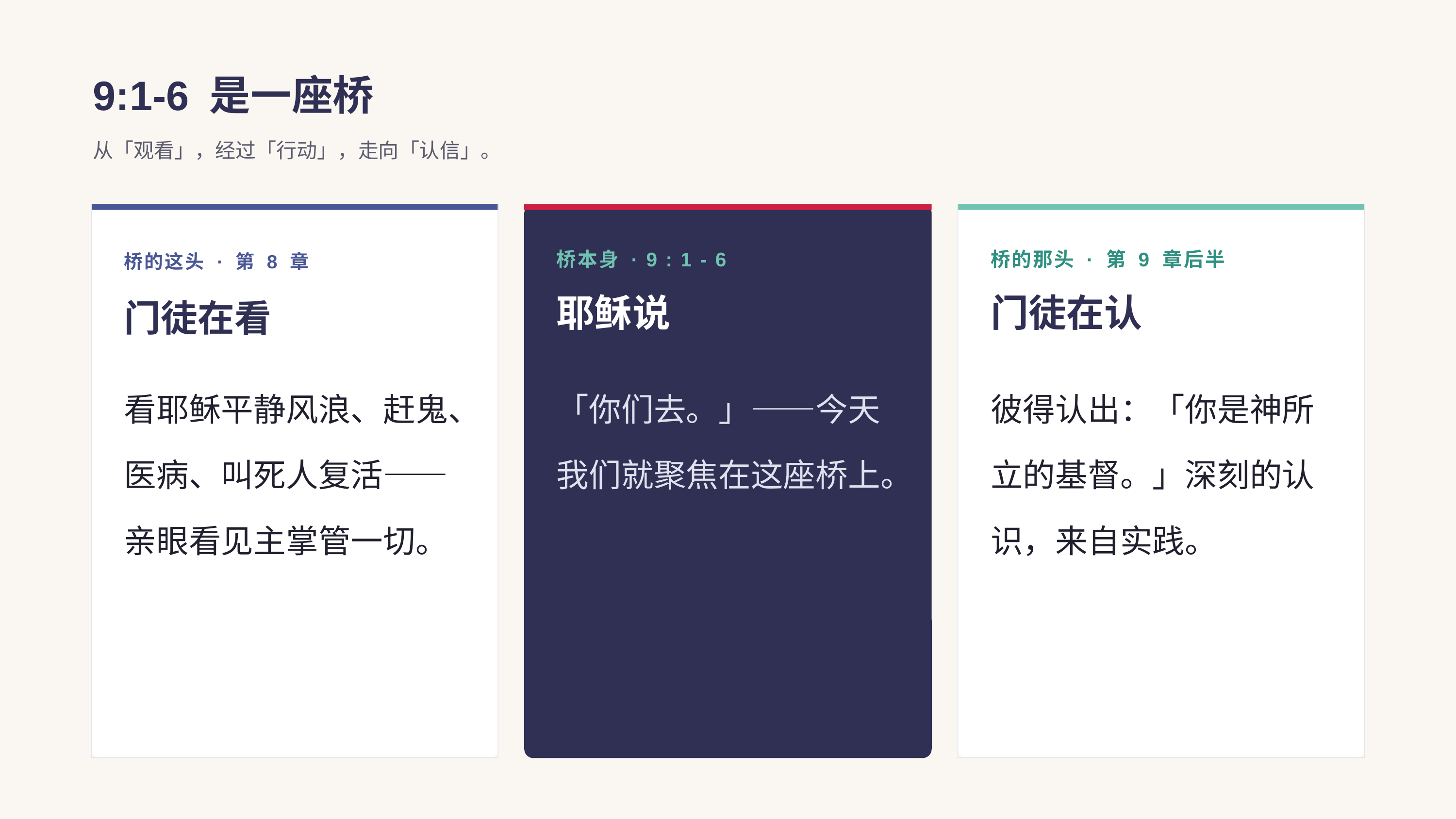

9:1-6 是一座桥
从「观看」，经过「行动」，走向「认信」。

桥的这头 · 第 8 章
桥本身 · 9 : 1 - 6
桥的那头 · 第 9 章后半
门徒在看
耶稣说
门徒在认
看耶稣平静风浪、赶鬼、医病、叫死人复活——亲眼看见主掌管一切。
「你们去。」——今天我们就聚焦在这座桥上。
彼得认出：「你是神所立的基督。」深刻的认识，来自实践。